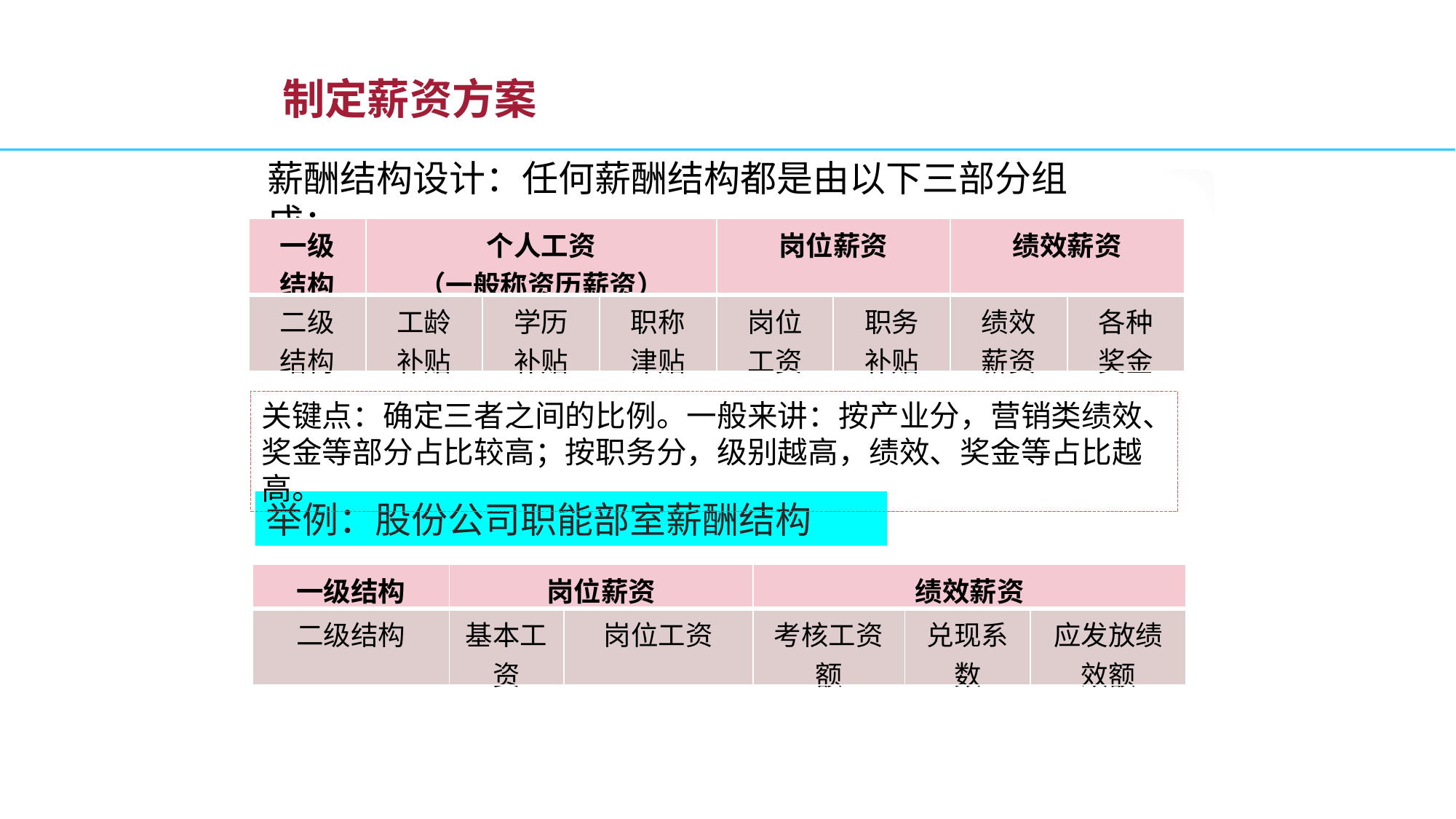

# 制定薪资方案
薪酬结构设计：任何薪酬结构都是由以下三部分组成：

| 一级 结构 | 个人工资 （一般称资历薪资） |  |  | 岗位薪资 |  | 绩效薪资 |  |
| --- | --- | --- | --- | --- | --- | --- | --- |
| 二级 结构 | 工龄 补贴 | 学历 补贴 | 职称 津贴 | 岗位 工资 | 职务 补贴 | 绩效 薪资 | 各种 奖金 |
关键点：确定三者之间的比例。一般来讲：按产业分，营销类绩效、奖金等部分占比较高；按职务分，级别越高，绩效、奖金等占比越高。
举例：股份公司职能部室薪酬结构
| 一级结构 | 岗位薪资 |  | 绩效薪资 |  |  |
| --- | --- | --- | --- | --- | --- |
| 二级结构 | 基本工资 | 岗位工资 | 考核工资额 | 兑现系数 | 应发放绩效额 |